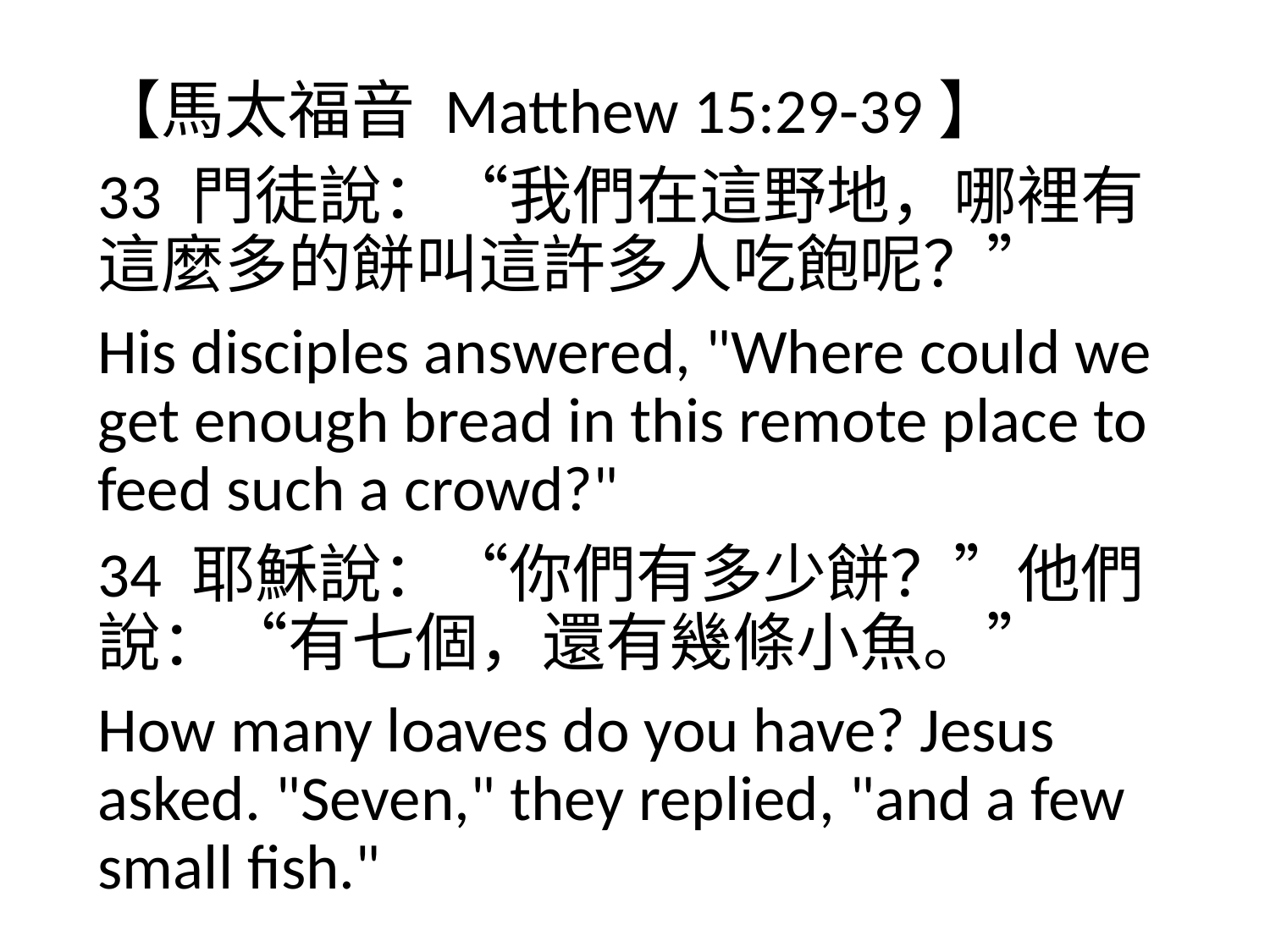

【馬太福音 Matthew 15:29-39】
33 門徒說：“我們在這野地，哪裡有這麼多的餅叫這許多人吃飽呢？”
His disciples answered, "Where could we get enough bread in this remote place to feed such a crowd?"
34 耶穌說：“你們有多少餅？”他們說：“有七個，還有幾條小魚。”
How many loaves do you have? Jesus asked. "Seven," they replied, "and a few small fish."